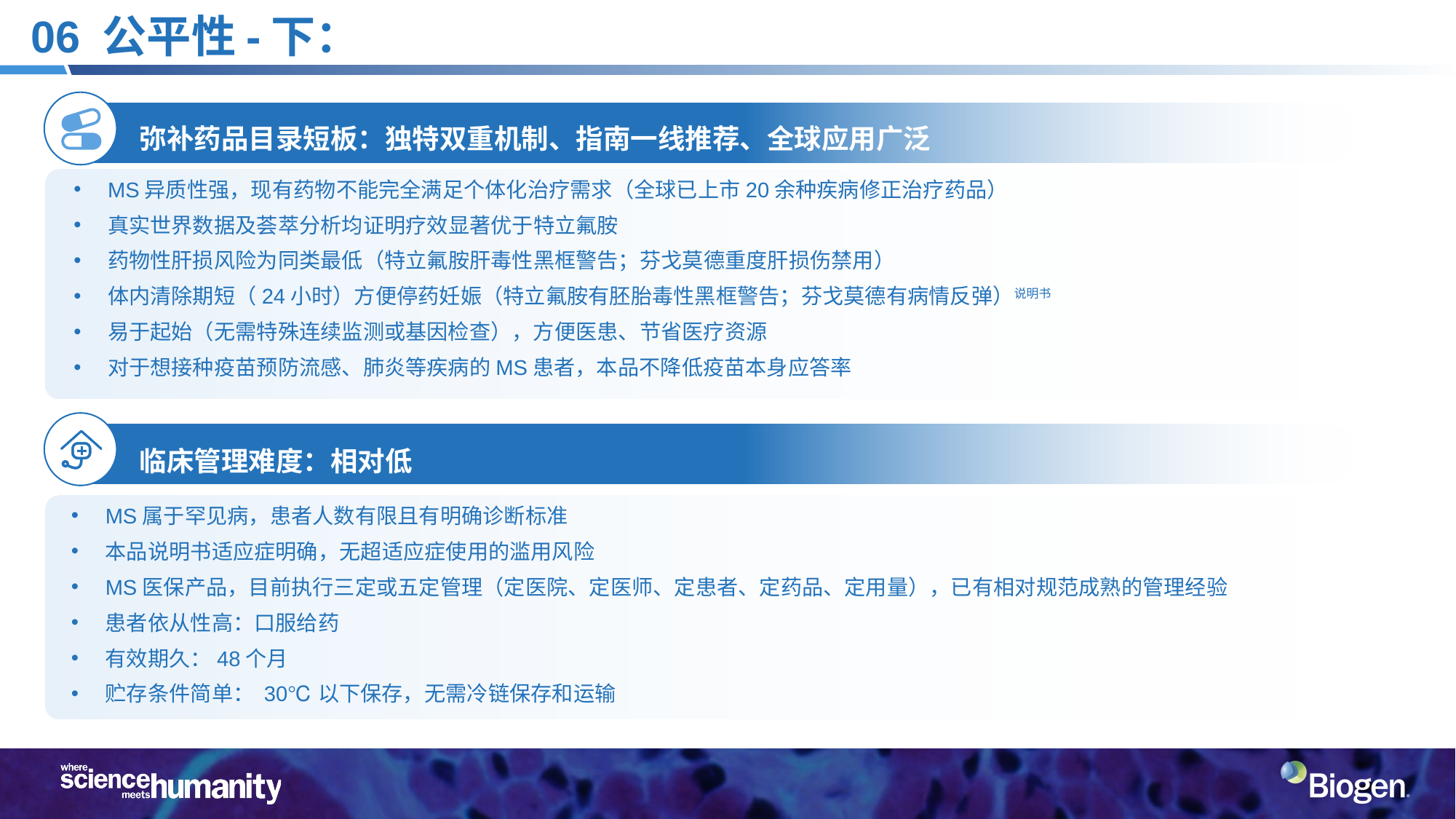

# 06 公平性-下：

弥补药品目录短板：独特双重机制、指南一线推荐、全球应用广泛

MS异质性强，现有药物不能完全满足个体化治疗需求（全球已上市20余种疾病修正治疗药品）
真实世界数据及荟萃分析均证明疗效显著优于特立氟胺
药物性肝损风险为同类最低（特立氟胺肝毒性黑框警告；芬戈莫德重度肝损伤禁用）
体内清除期短（24小时）方便停药妊娠（特立氟胺有胚胎毒性黑框警告；芬戈莫德有病情反弹）说明书
易于起始（无需特殊连续监测或基因检查），方便医患、节省医疗资源
对于想接种疫苗预防流感、肺炎等疾病的MS患者，本品不降低疫苗本身应答率

临床管理难度：相对低

MS属于罕见病，患者人数有限且有明确诊断标准
本品说明书适应症明确，无超适应症使用的滥用风险
MS医保产品，目前执行三定或五定管理（定医院、定医师、定患者、定药品、定用量），已有相对规范成熟的管理经验
患者依从性高：口服给药
有效期久：48个月
贮存条件简单： 30℃以下保存，无需冷链保存和运输